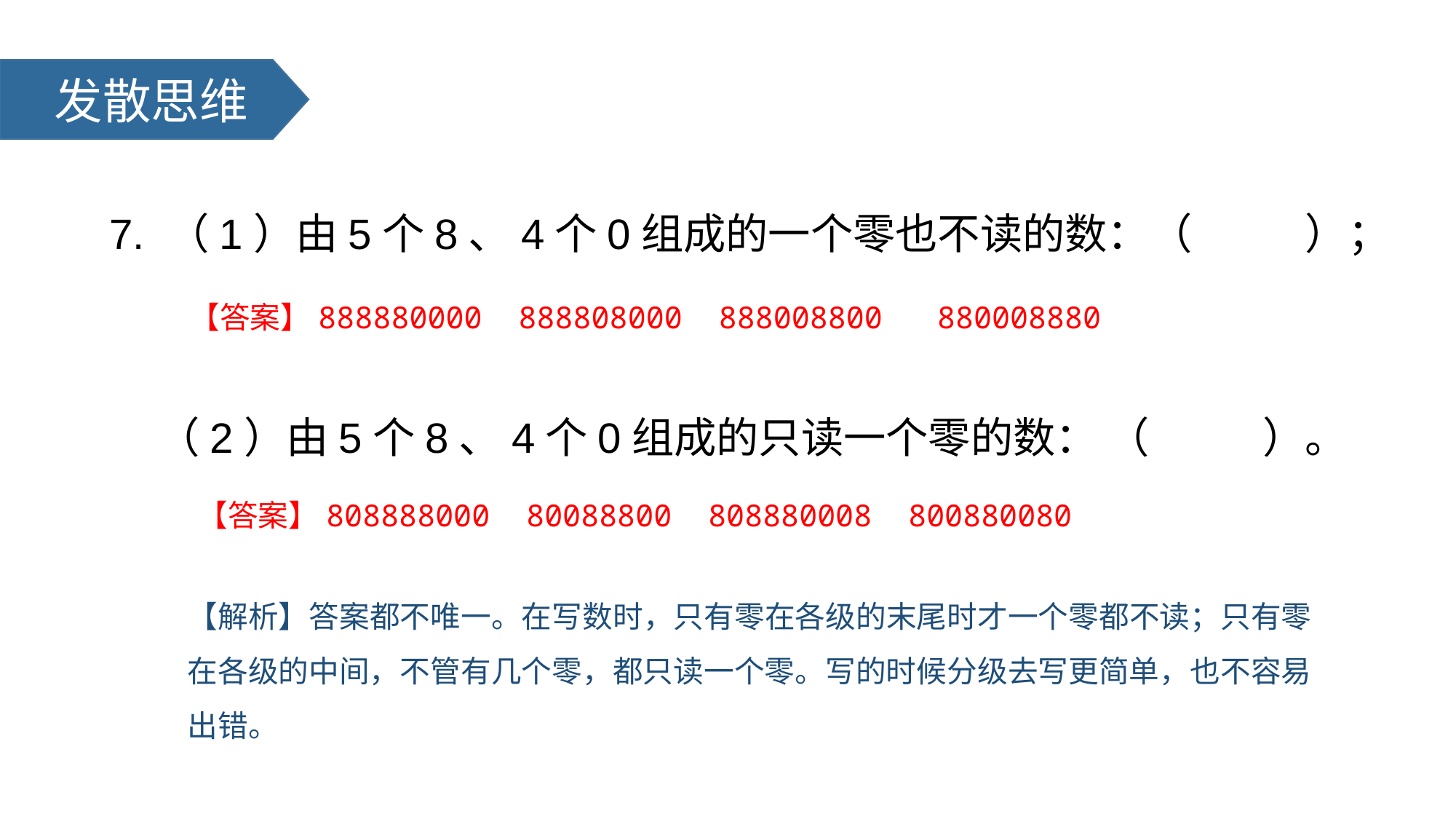

发散思维
7. （1）由5个8、4个0组成的一个零也不读的数：（            ）；

    （2）由5个8、4个0组成的只读一个零的数： （            ）。
【答案】888880000  888808000  888008800   880008880
【答案】808888000  80088800  808880008  800880080
【解析】答案都不唯一。在写数时，只有零在各级的末尾时才一个零都不读；只有零在各级的中间，不管有几个零，都只读一个零。写的时候分级去写更简单，也不容易出错。